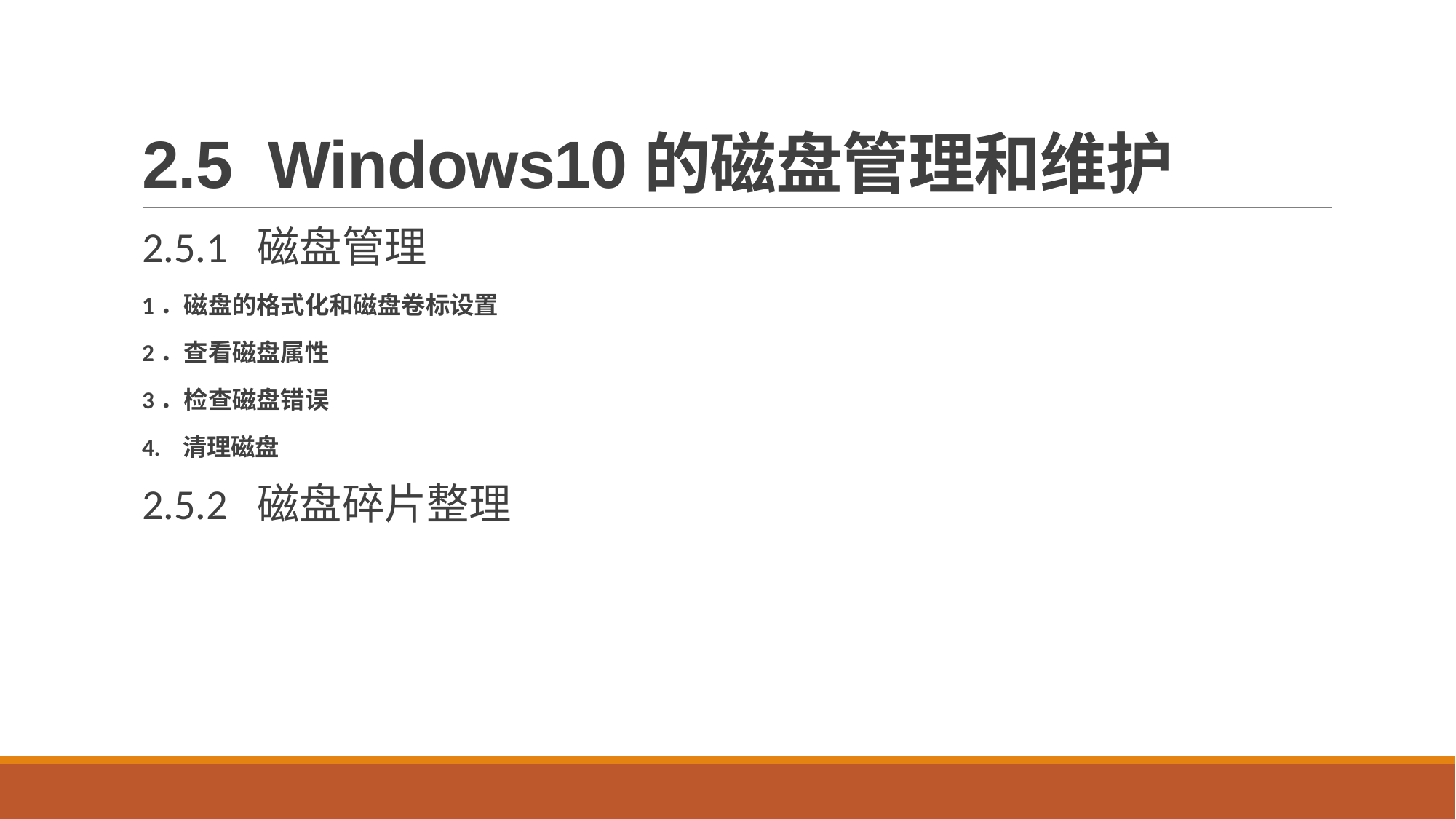

# 2.5  Windows10的磁盘管理和维护
2.5.1  磁盘管理
1．磁盘的格式化和磁盘卷标设置
2．查看磁盘属性
3．检查磁盘错误
4.   清理磁盘
2.5.2  磁盘碎片整理